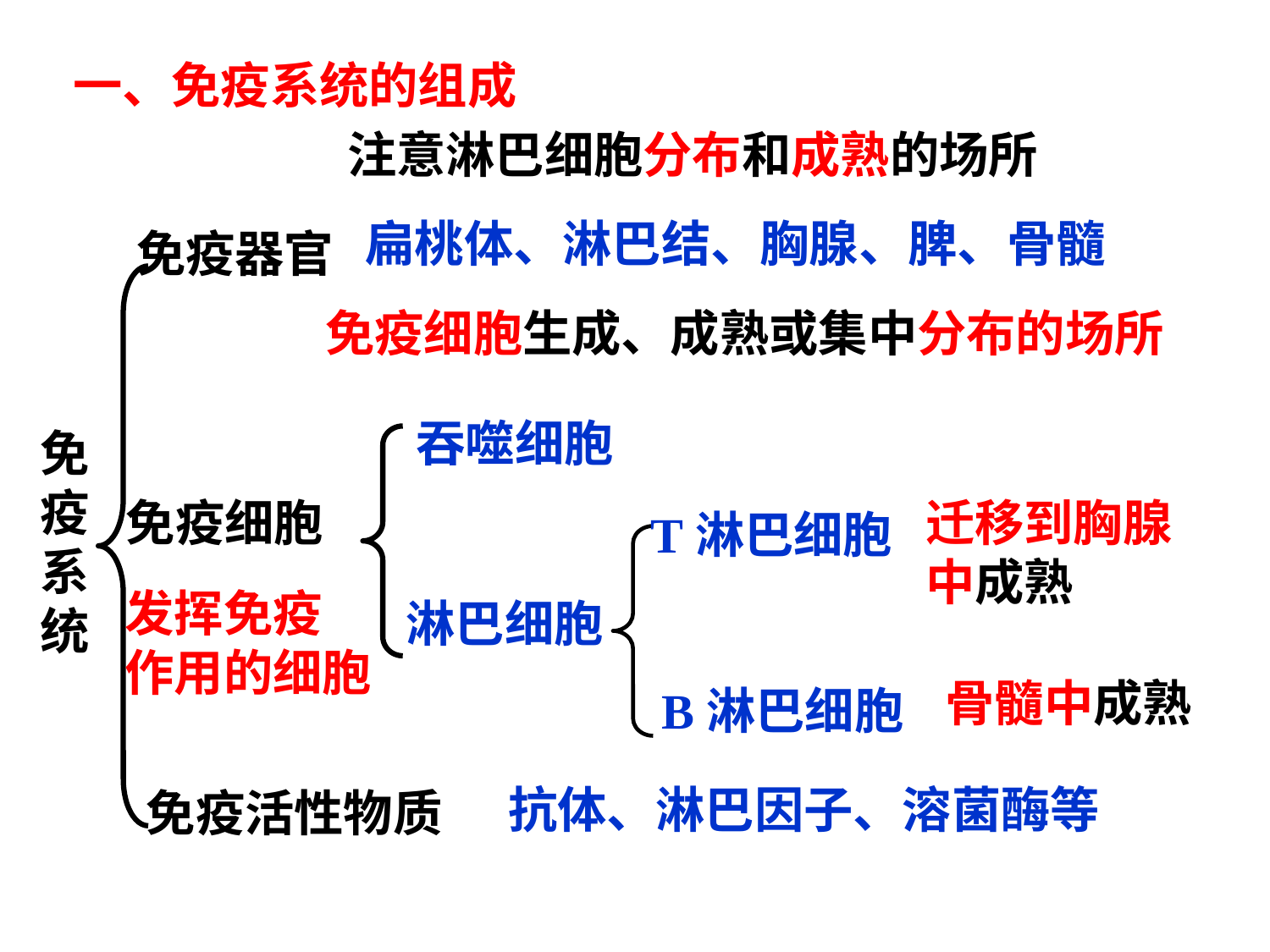

# 一、免疫系统的组成
注意淋巴细胞分布和成熟的场所
扁桃体、淋巴结、胸腺、脾、骨髓
免疫器官

免疫细胞生成、成熟或集中分布的场所
吞噬细胞
免疫系统

免疫细胞
迁移到胸腺中成熟
T淋巴细胞

发挥免疫
作用的细胞
淋巴细胞
骨髓中成熟
B淋巴细胞
抗体、淋巴因子、溶菌酶等
免疫活性物质